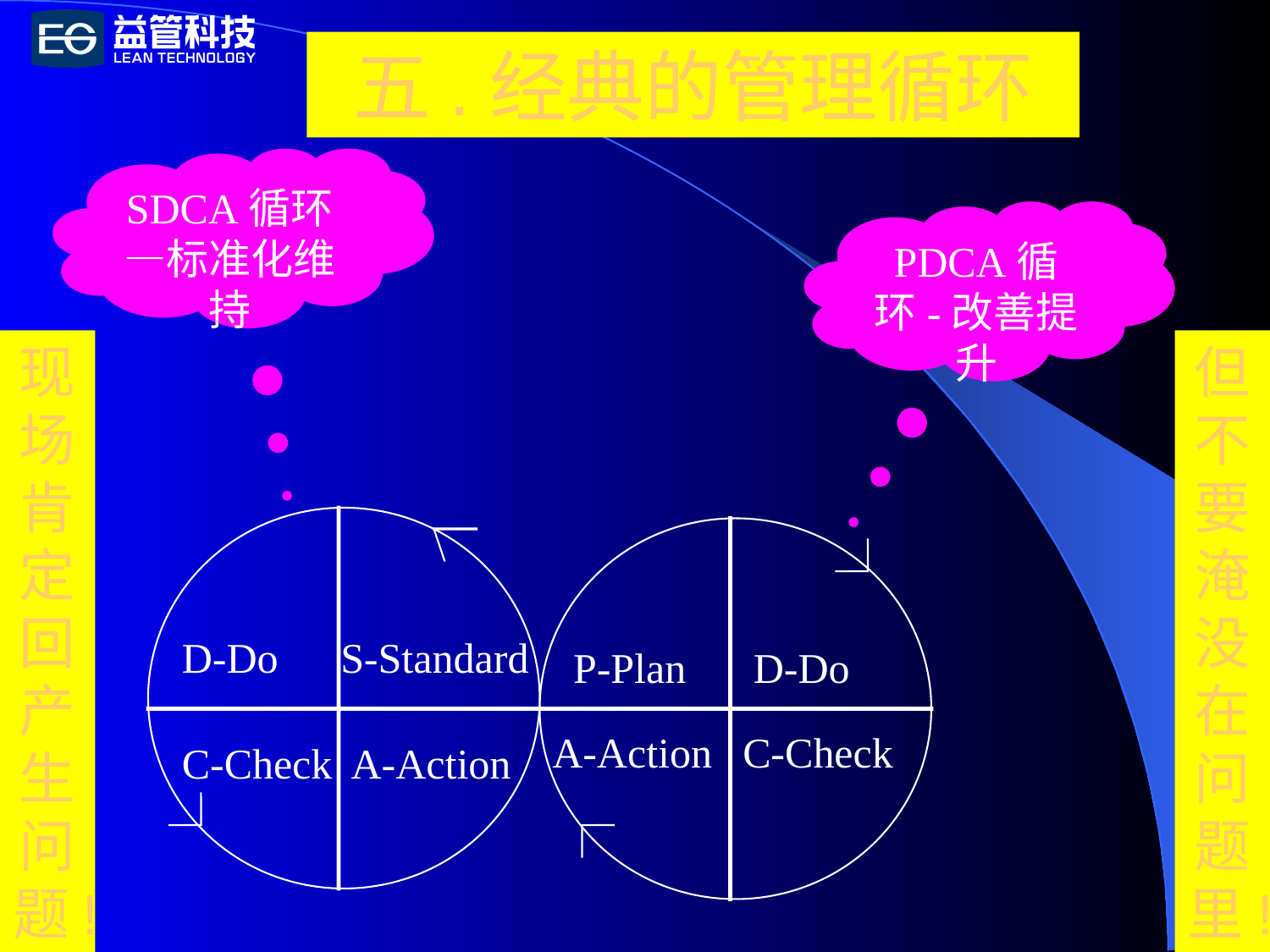

# 五.经典的管理循环
SDCA循环—标准化维持
PDCA循环-改善提升

现场肯定回产生问题!
但不要淹没在问题里!

D-Do
S-Standard
P-Plan
D-Do

A-Action
C-Check
C-Check
A-Action